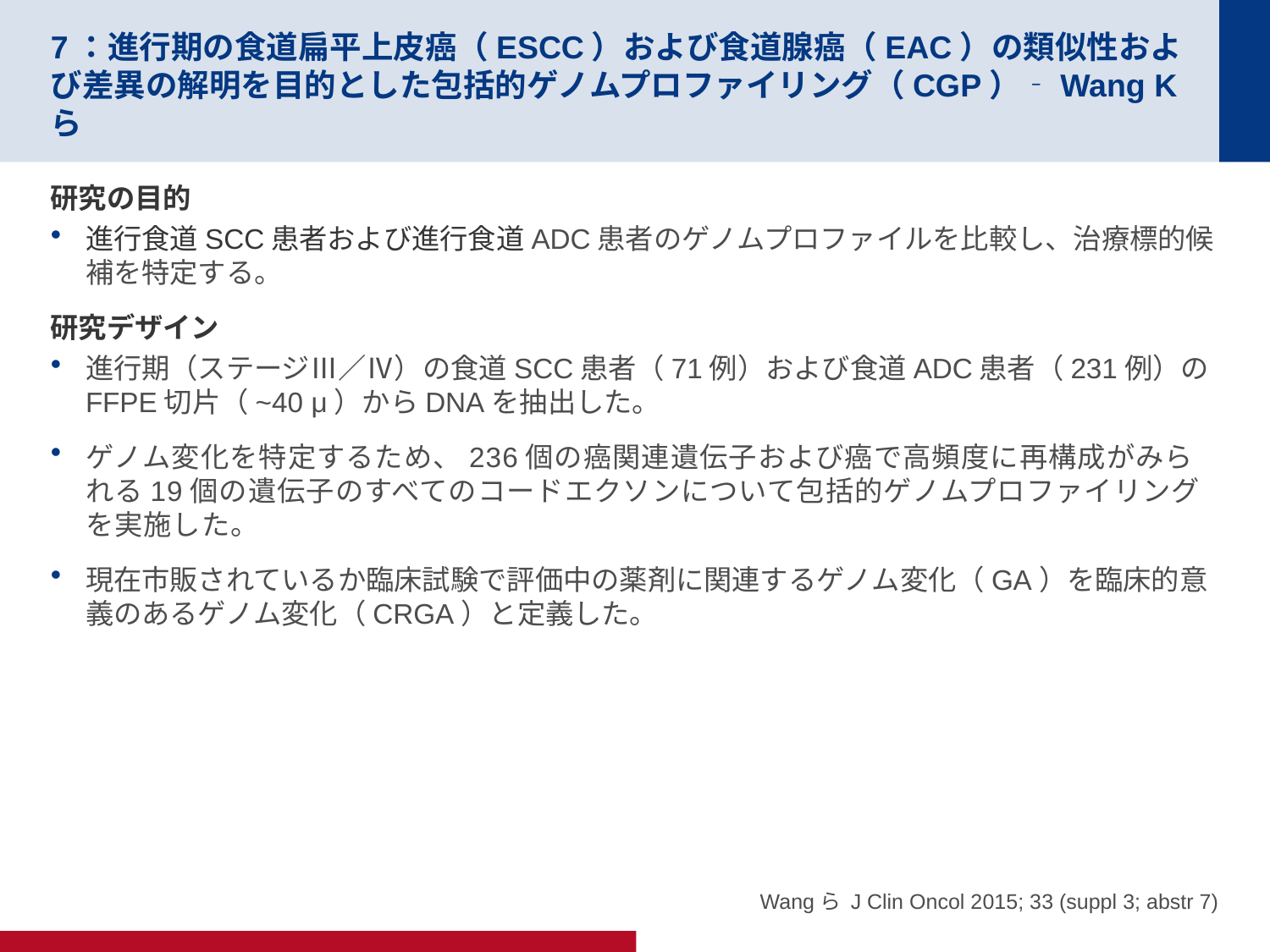

# 7：進行期の食道扁平上皮癌（ESCC）および食道腺癌（EAC）の類似性および差異の解明を目的とした包括的ゲノムプロファイリング（CGP）‐Wang Kら
研究の目的
進行食道SCC患者および進行食道ADC患者のゲノムプロファイルを比較し、治療標的候補を特定する。
研究デザイン
進行期（ステージⅢ／Ⅳ）の食道SCC患者（71例）および食道ADC患者（231例）のFFPE切片（~40 μ）からDNAを抽出した。
ゲノム変化を特定するため、236個の癌関連遺伝子および癌で高頻度に再構成がみられる19個の遺伝子のすべてのコードエクソンについて包括的ゲノムプロファイリングを実施した。
現在市販されているか臨床試験で評価中の薬剤に関連するゲノム変化（GA）を臨床的意義のあるゲノム変化（CRGA）と定義した。

Wangら J Clin Oncol 2015; 33 (suppl 3; abstr 7)